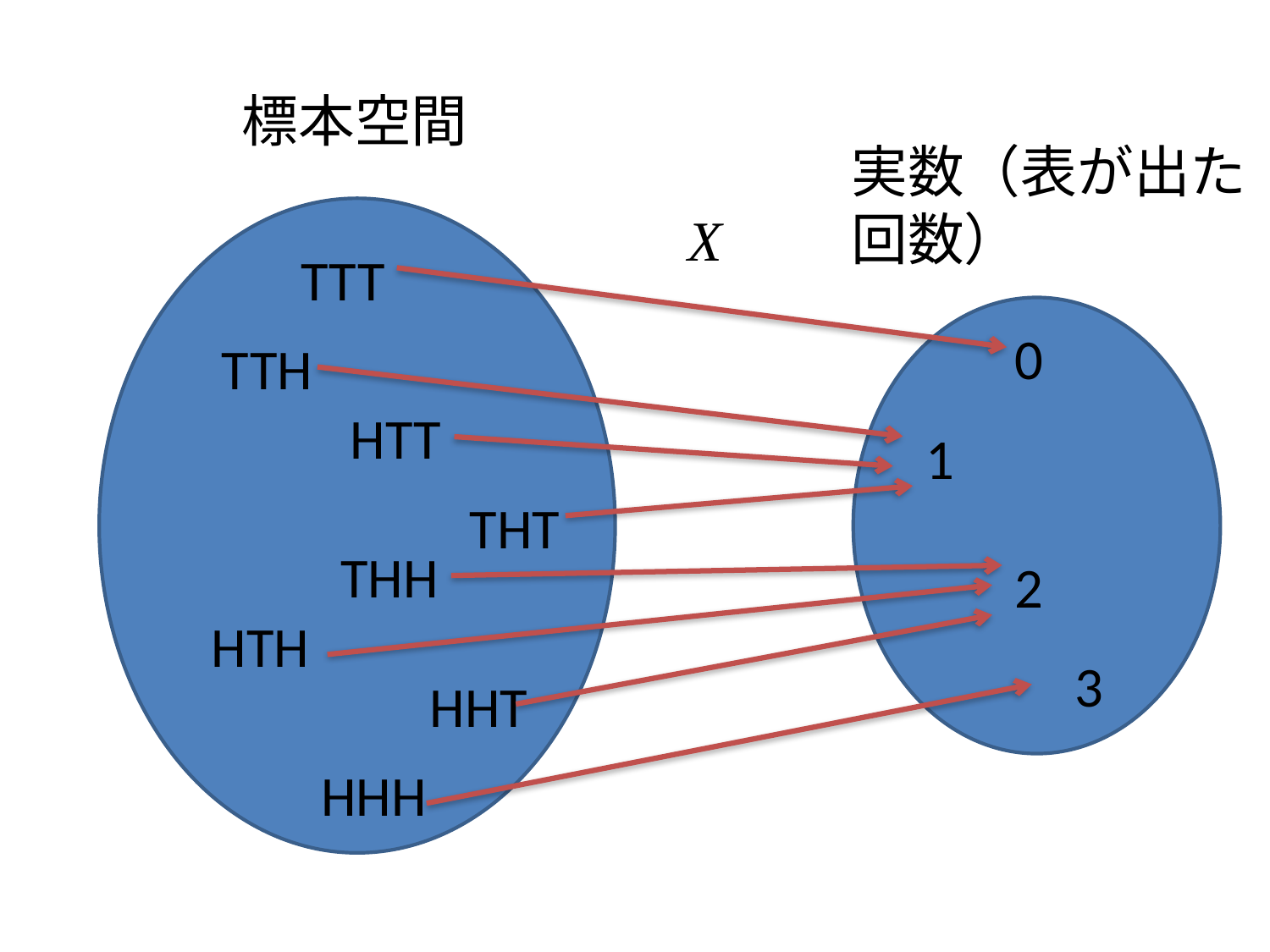

標本空間
実数（表が出た
回数）

X
TTT

0
TTH
HTT
1
THT
THH
2
HTH
3
HHT
HHH